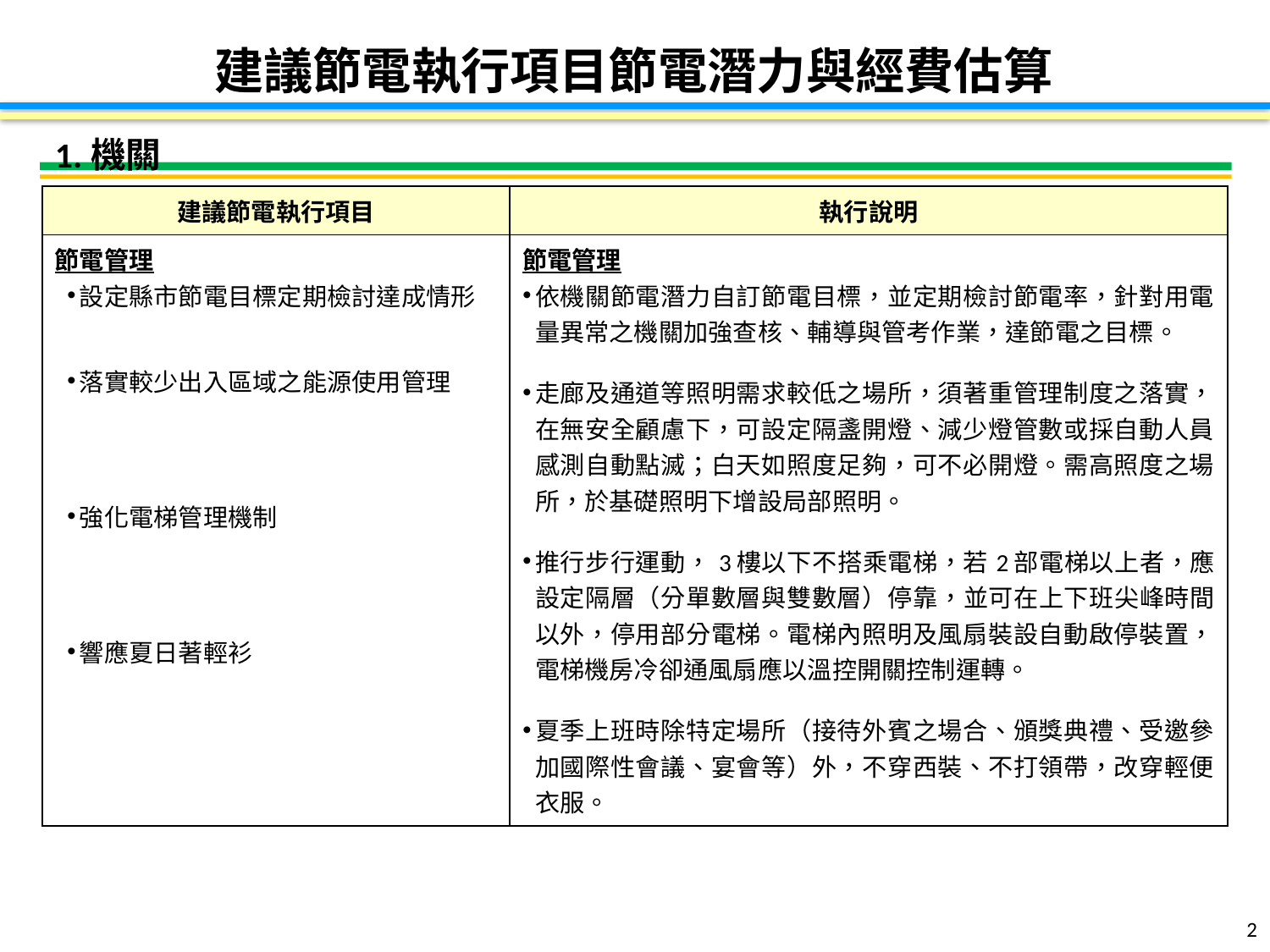

建議節電執行項目節電潛力與經費估算
1.機關
| 建議節電執行項目 | 執行說明 |
| --- | --- |
| 節電管理 設定縣市節電目標定期檢討達成情形 落實較少出入區域之能源使用管理 強化電梯管理機制 響應夏日著輕衫 | 節電管理 依機關節電潛力自訂節電目標，並定期檢討節電率，針對用電量異常之機關加強查核、輔導與管考作業，達節電之目標。 走廊及通道等照明需求較低之場所，須著重管理制度之落實，在無安全顧慮下，可設定隔盞開燈、減少燈管數或採自動人員感測自動點滅；白天如照度足夠，可不必開燈。需高照度之場所，於基礎照明下增設局部照明。 推行步行運動，3樓以下不搭乘電梯，若2部電梯以上者，應設定隔層（分單數層與雙數層）停靠，並可在上下班尖峰時間以外，停用部分電梯。電梯內照明及風扇裝設自動啟停裝置，電梯機房冷卻通風扇應以溫控開關控制運轉。 夏季上班時除特定場所（接待外賓之場合、頒獎典禮、受邀參加國際性會議、宴會等）外，不穿西裝、不打領帶，改穿輕便衣服。 |
2